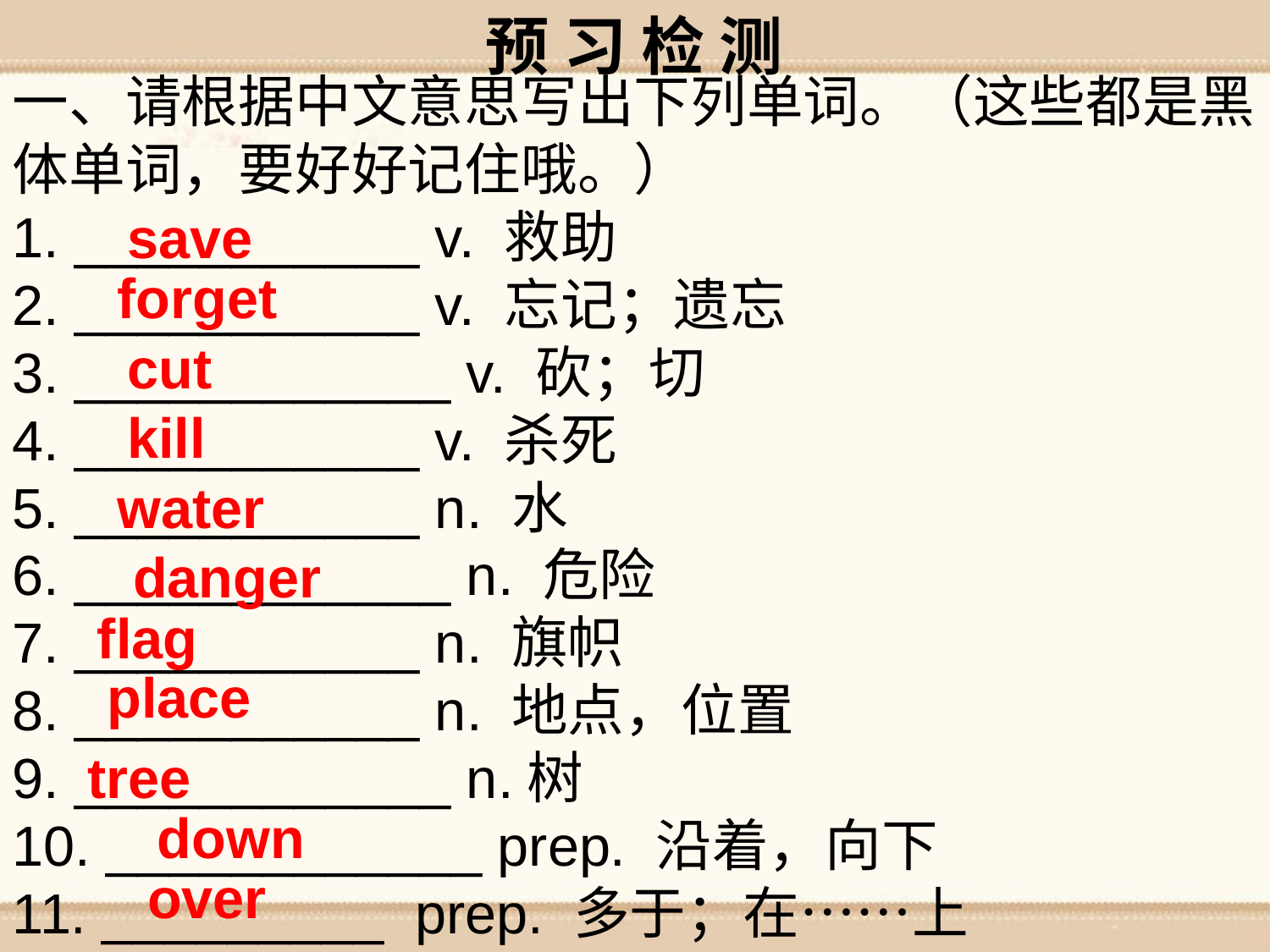

预 习 检 测
一、请根据中文意思写出下列单词。（这些都是黑体单词，要好好记住哦。）
1. ___________ v. 救助
2. ___________ v. 忘记；遗忘
3. ____________ v. 砍；切
4. ___________ v. 杀死
5. ___________ n. 水
6. ____________ n. 危险
7. ___________ n. 旗帜
8. ___________ n. 地点，位置
9. ____________ n.树
10. ____________ prep. 沿着，向下
11. _________  prep. 多于；在……上
save
forget
cut
kill
water
danger
flag
place
tree
down
over